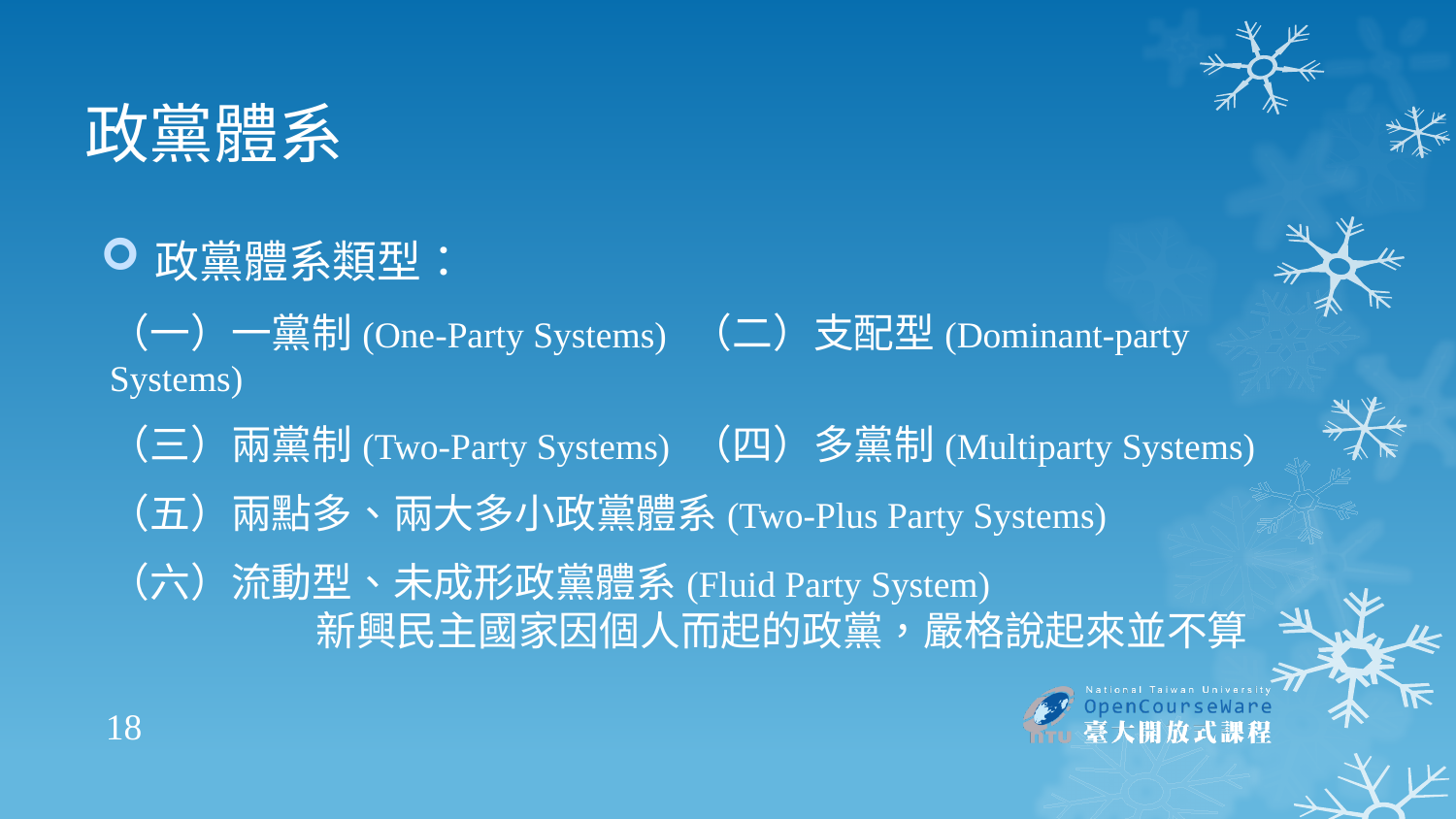

# 政黨體系
政黨體系類型：
（一）一黨制(One-Party Systems)	（二）支配型(Dominant-party Systems)
（三）兩黨制(Two-Party Systems)	（四）多黨制(Multiparty Systems)
（五）兩點多、兩大多小政黨體系(Two-Plus Party Systems)
（六）流動型、未成形政黨體系(Fluid Party System)
	     新興民主國家因個人而起的政黨，嚴格說起來並不算
18